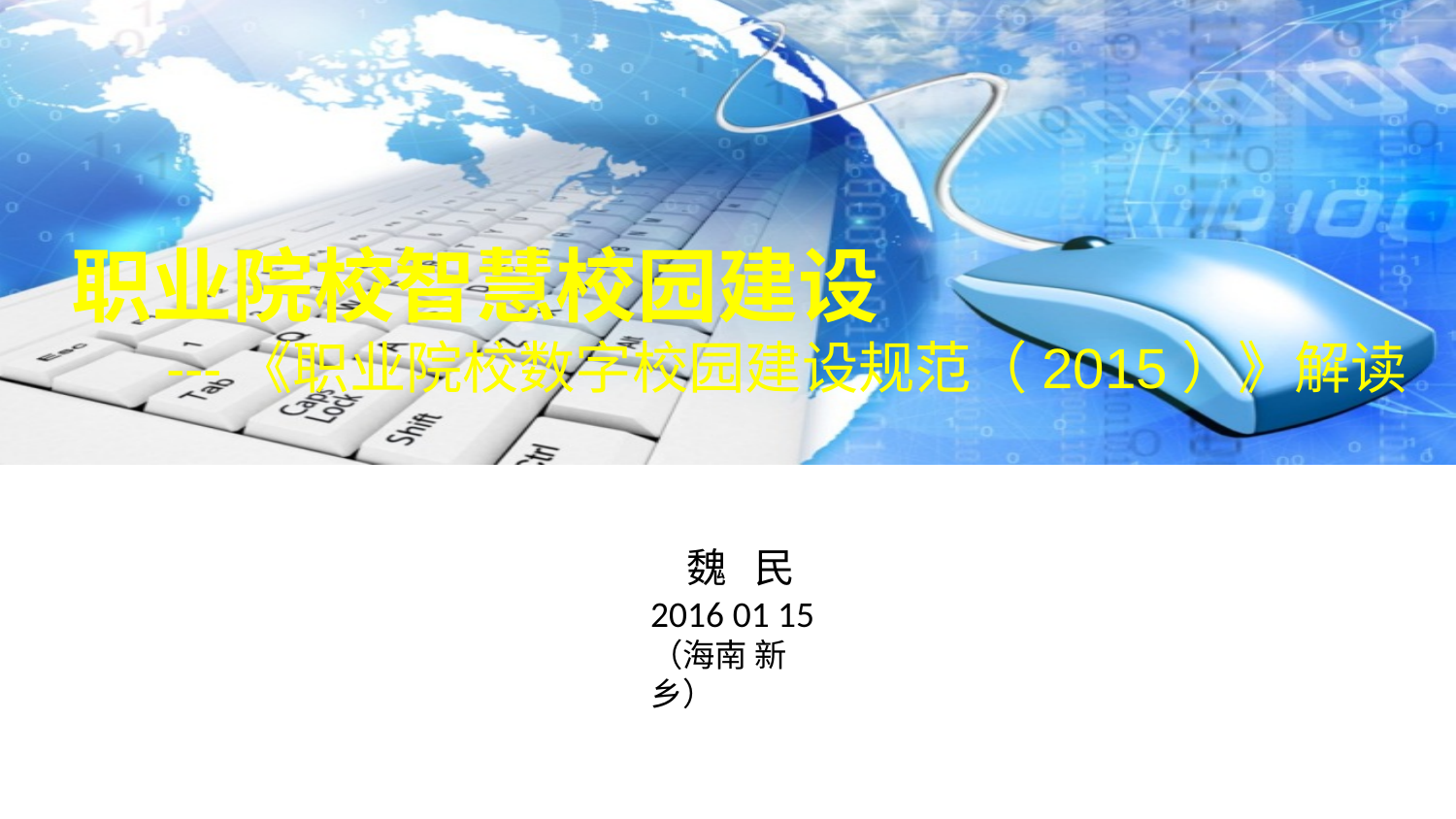

职业院校智慧校园建设
      ---《职业院校数字校园建设规范（2015）》解读
   魏   民
 01 15
（海南 新乡）